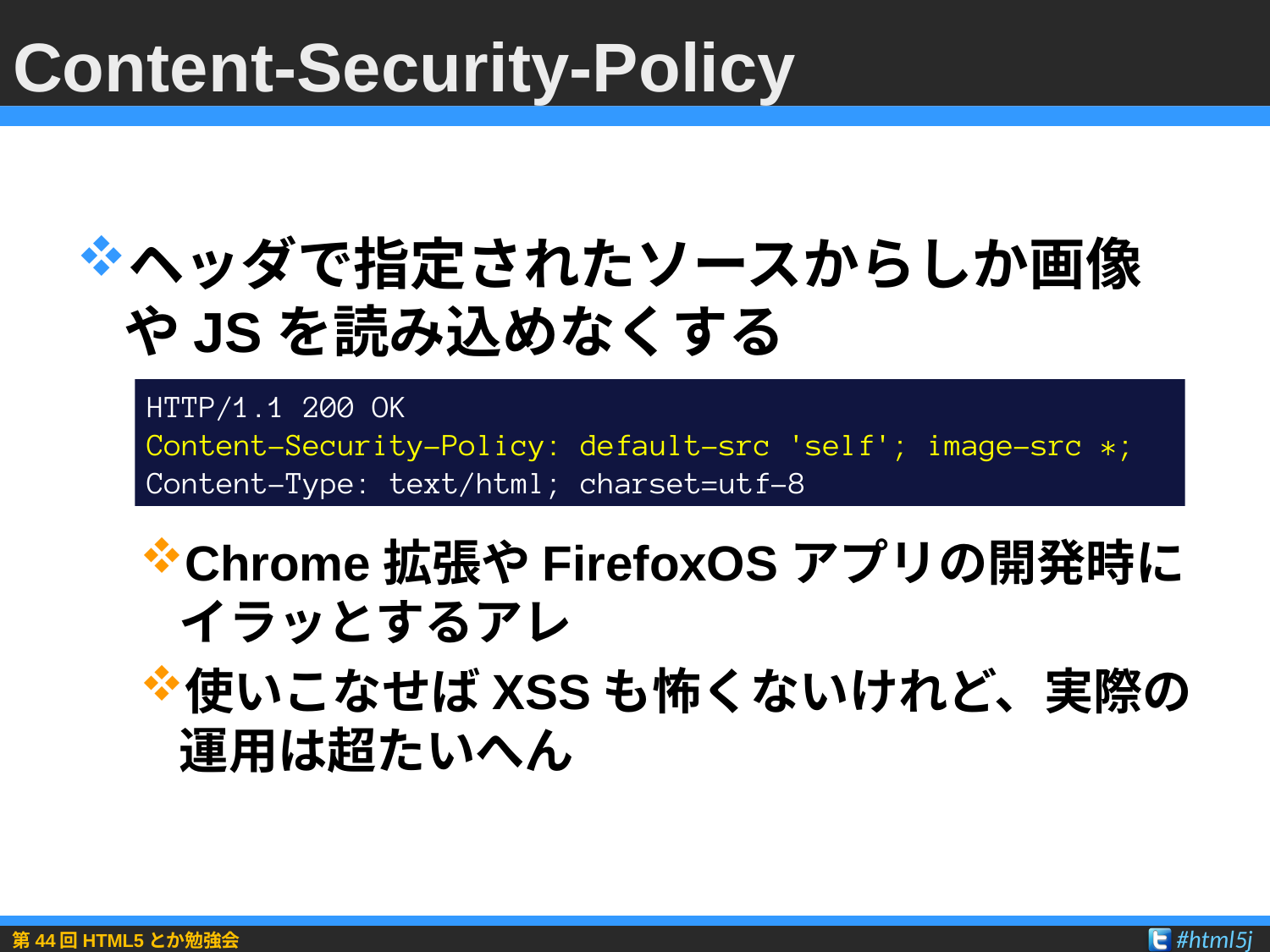

# Content-Security-Policy
ヘッダで指定されたソースからしか画像やJSを読み込めなくする

Chrome拡張やFirefoxOSアプリの開発時にイラッとするアレ
使いこなせばXSSも怖くないけれど、実際の運用は超たいへん

HTTP/1.1 200 OK
Content-Security-Policy: default-src 'self'; image-src *;
Content-Type: text/html; charset=utf-8